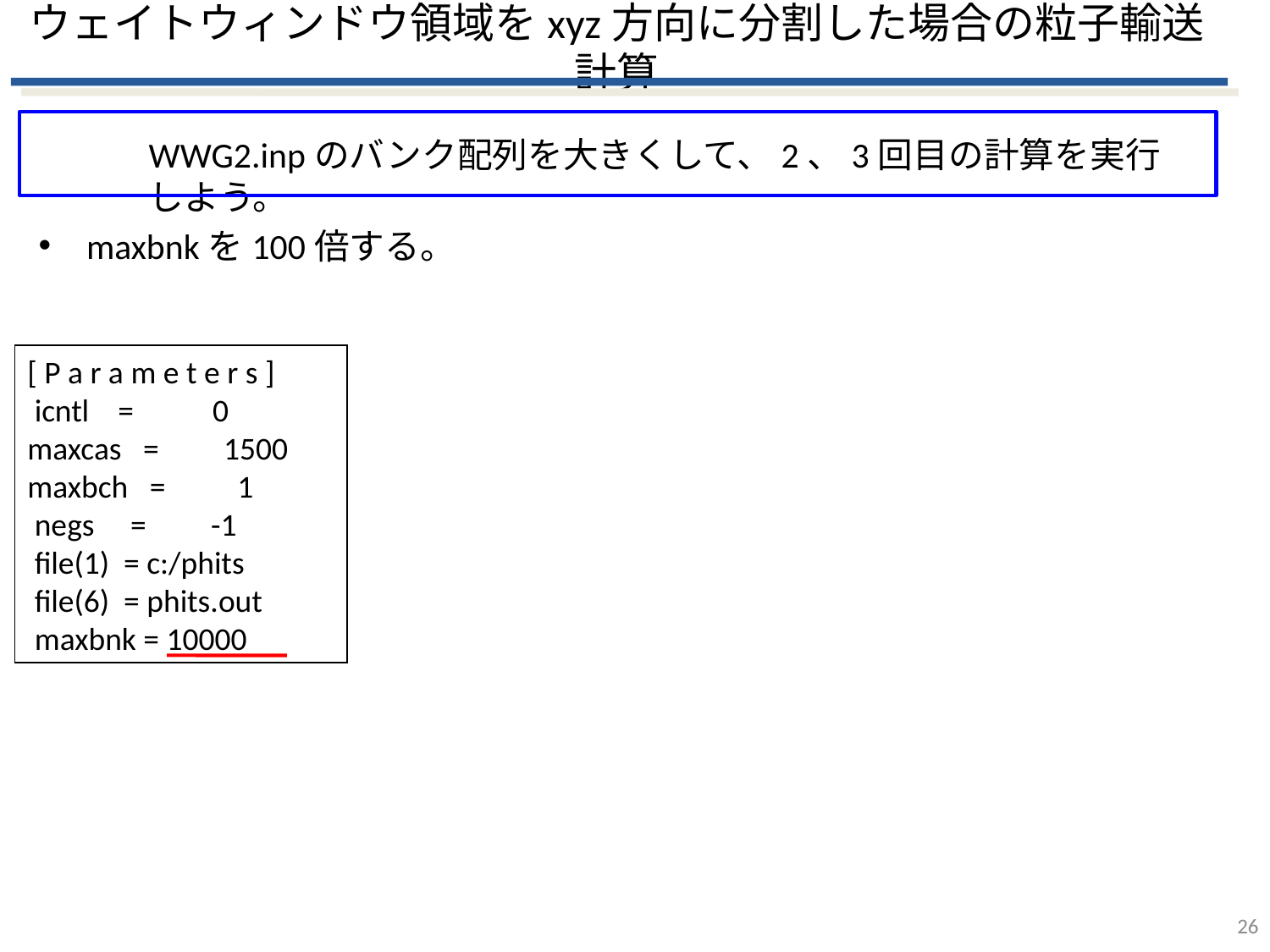

# ウェイトウィンドウ領域をxyz方向に分割した場合の粒子輸送計算

WWG2.inpのバンク配列を大きくして、2、3回目の計算を実行しよう。
maxbnkを100倍する。
[ P a r a m e t e r s ]
 icntl    =           0
maxcas   =         1500
maxbch   =          1
 negs     =         -1
 file(1)  = c:/phits
 file(6)  = phits.out
 maxbnk = 10000

26